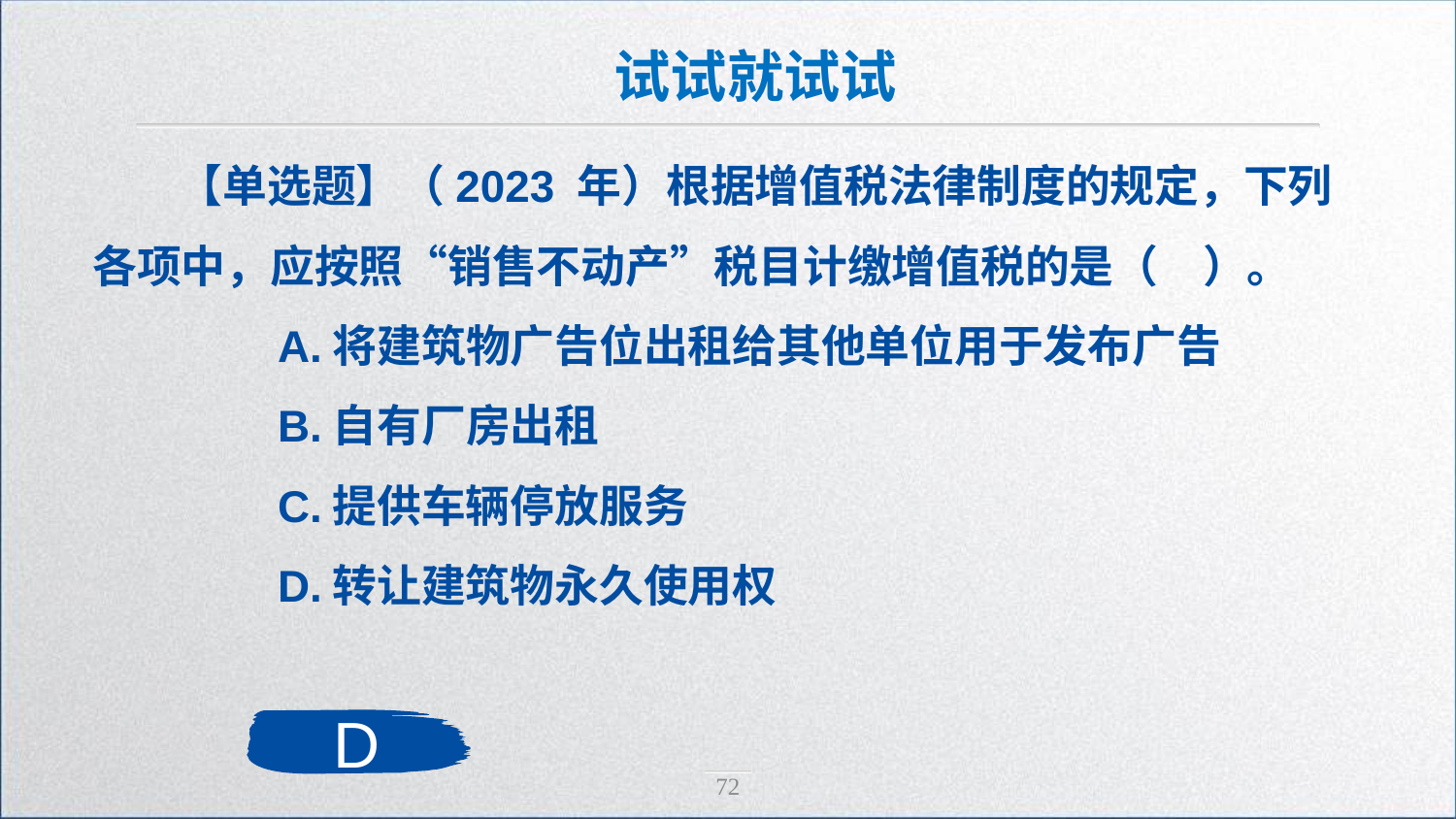

试试就试试
【单选题】（2023 年）根据增值税法律制度的规定，下列各项中，应按照“销售不动产”税目计缴增值税的是（　）。
　　A.将建筑物广告位出租给其他单位用于发布广告
　　B.自有厂房出租
　　C.提供车辆停放服务
　　D.转让建筑物永久使用权

D
72